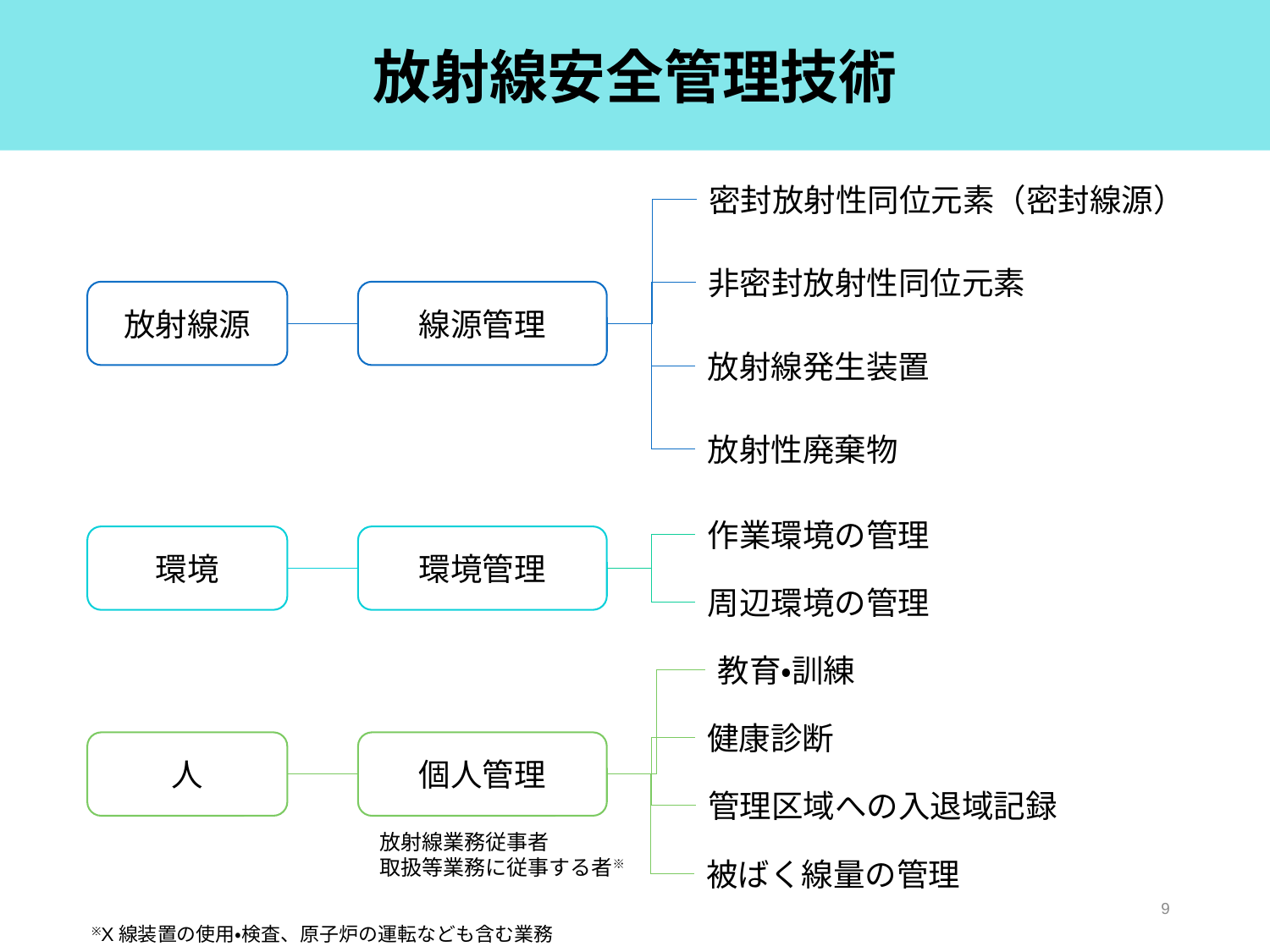

# 放射線安全管理技術
密封放射性同位元素（密封線源）
非密封放射性同位元素
放射線源
線源管理
放射線発生装置
放射性廃棄物
作業環境の管理
環境
環境管理
周辺環境の管理
教育・訓練
健康診断
人
個人管理
管理区域への入退域記録
放射線業務従事者
取扱等業務に従事する者※
被ばく線量の管理
9
※X線装置の使用・検査、原子炉の運転なども含む業務